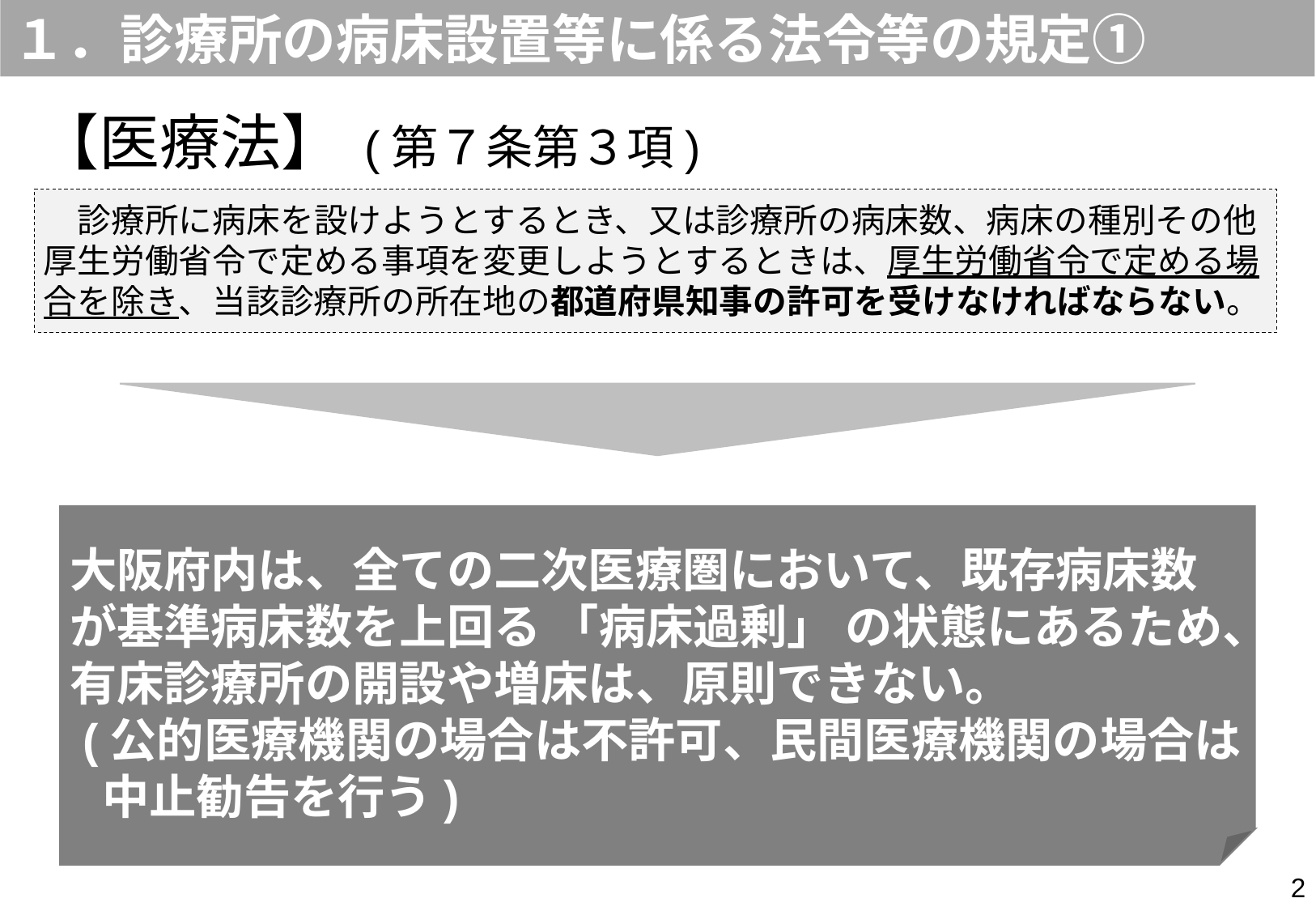

１．診療所の病床設置等に係る法令等の規定①
【医療法】 (第７条第３項)
　診療所に病床を設けようとするとき、又は診療所の病床数、病床の種別その他厚生労働省令で定める事項を変更しようとするときは、厚生労働省令で定める場合を除き、当該診療所の所在地の都道府県知事の許可を受けなければならない。

大阪府内は、全ての二次医療圏において、既存病床数が基準病床数を上回る 「病床過剰」 の状態にあるため、有床診療所の開設や増床は、原則できない。
 (公的医療機関の場合は不許可、民間医療機関の場合は
  中止勧告を行う)
2